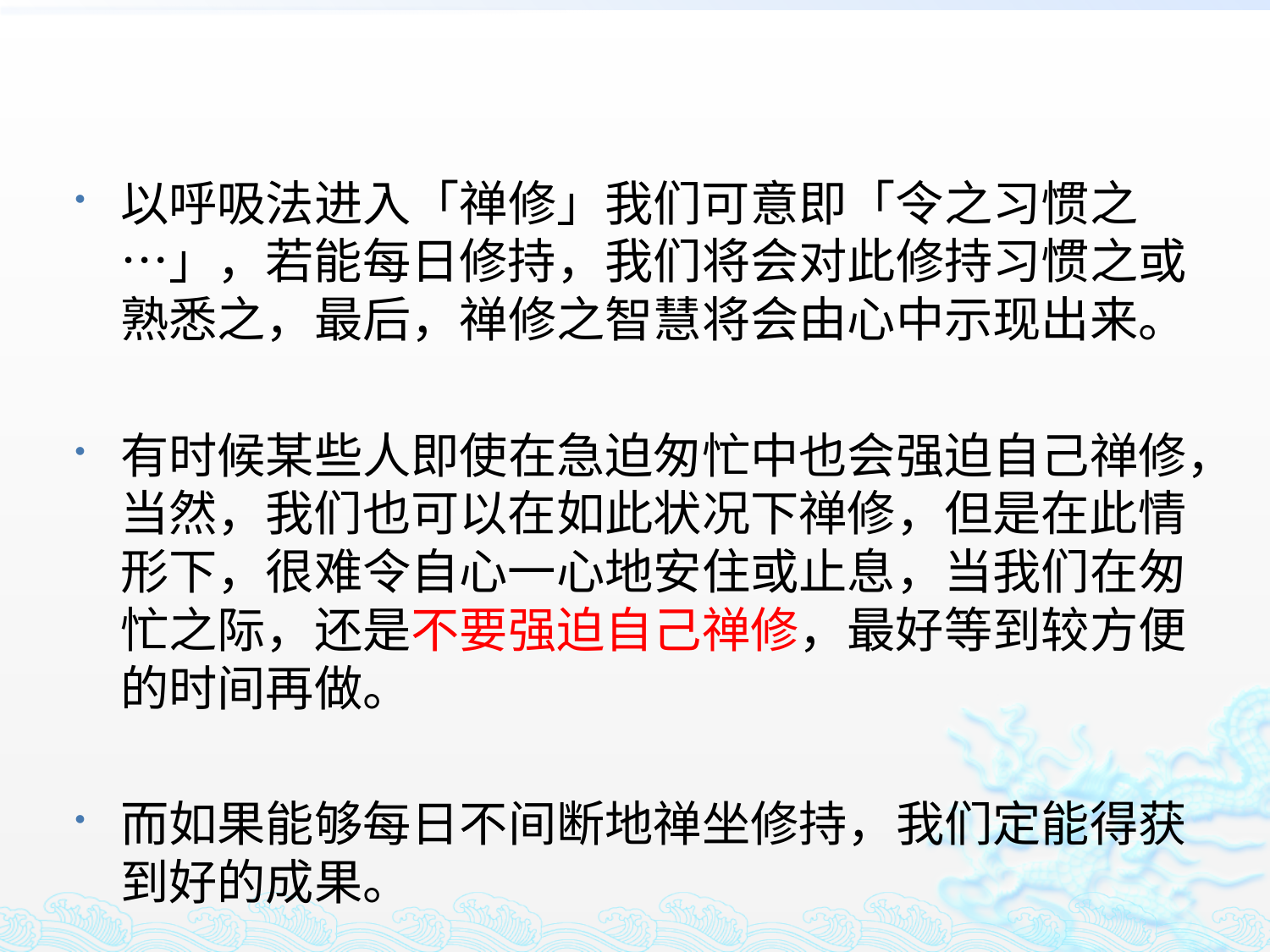

以呼吸法进入「禅修」我们可意即「令之习惯之…」，若能每日修持，我们将会对此修持习惯之或熟悉之，最后，禅修之智慧将会由心中示现出来。

有时候某些人即使在急迫匆忙中也会强迫自己禅修，当然，我们也可以在如此状况下禅修，但是在此情形下，很难令自心一心地安住或止息，当我们在匆忙之际，还是不要强迫自己禅修，最好等到较方便的时间再做。

而如果能够每日不间断地禅坐修持，我们定能得获到好的成果。